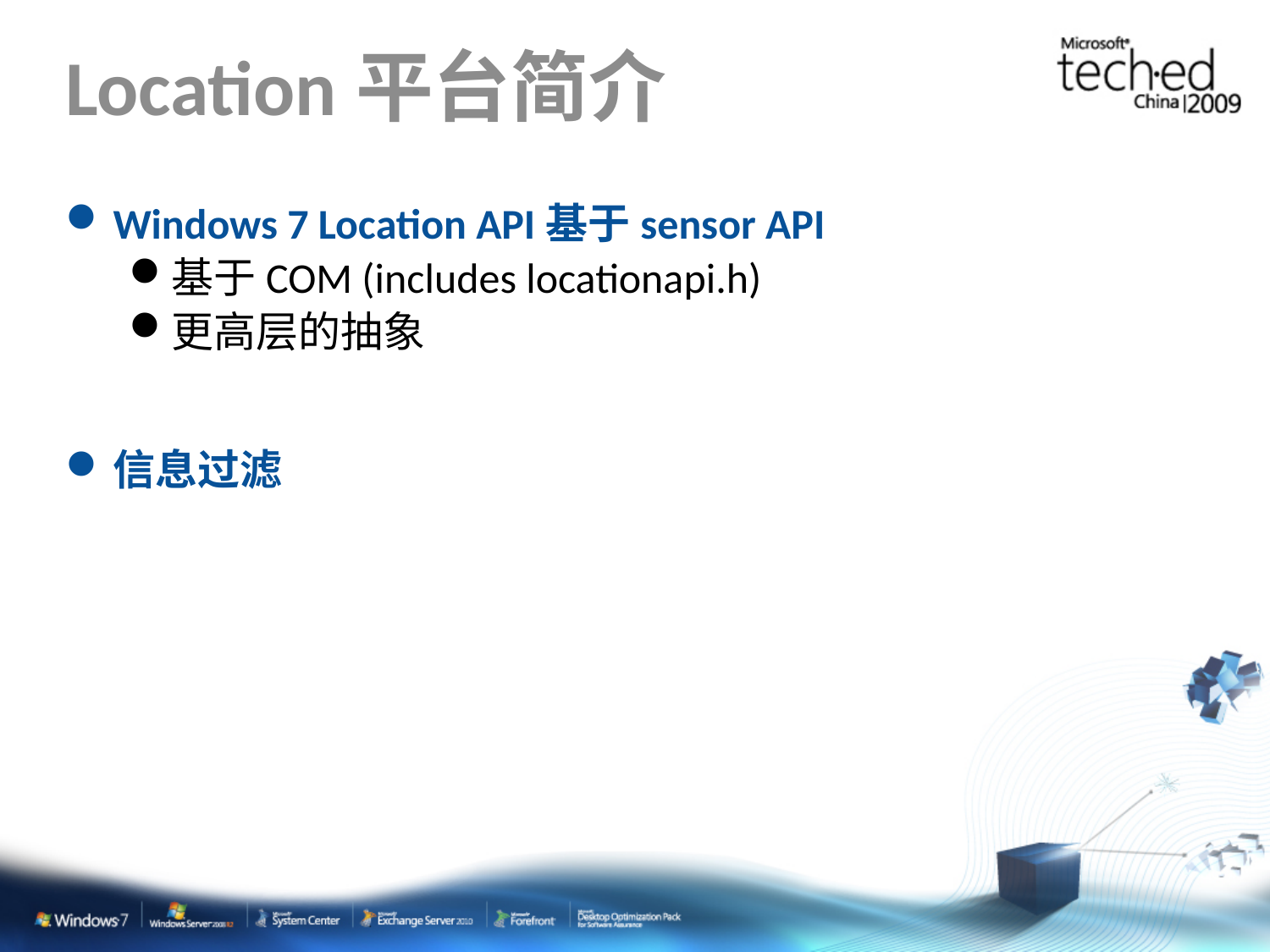

# Location平台简介
Windows 7 Location API基于sensor API
基于COM (includes locationapi.h)
更高层的抽象

信息过滤